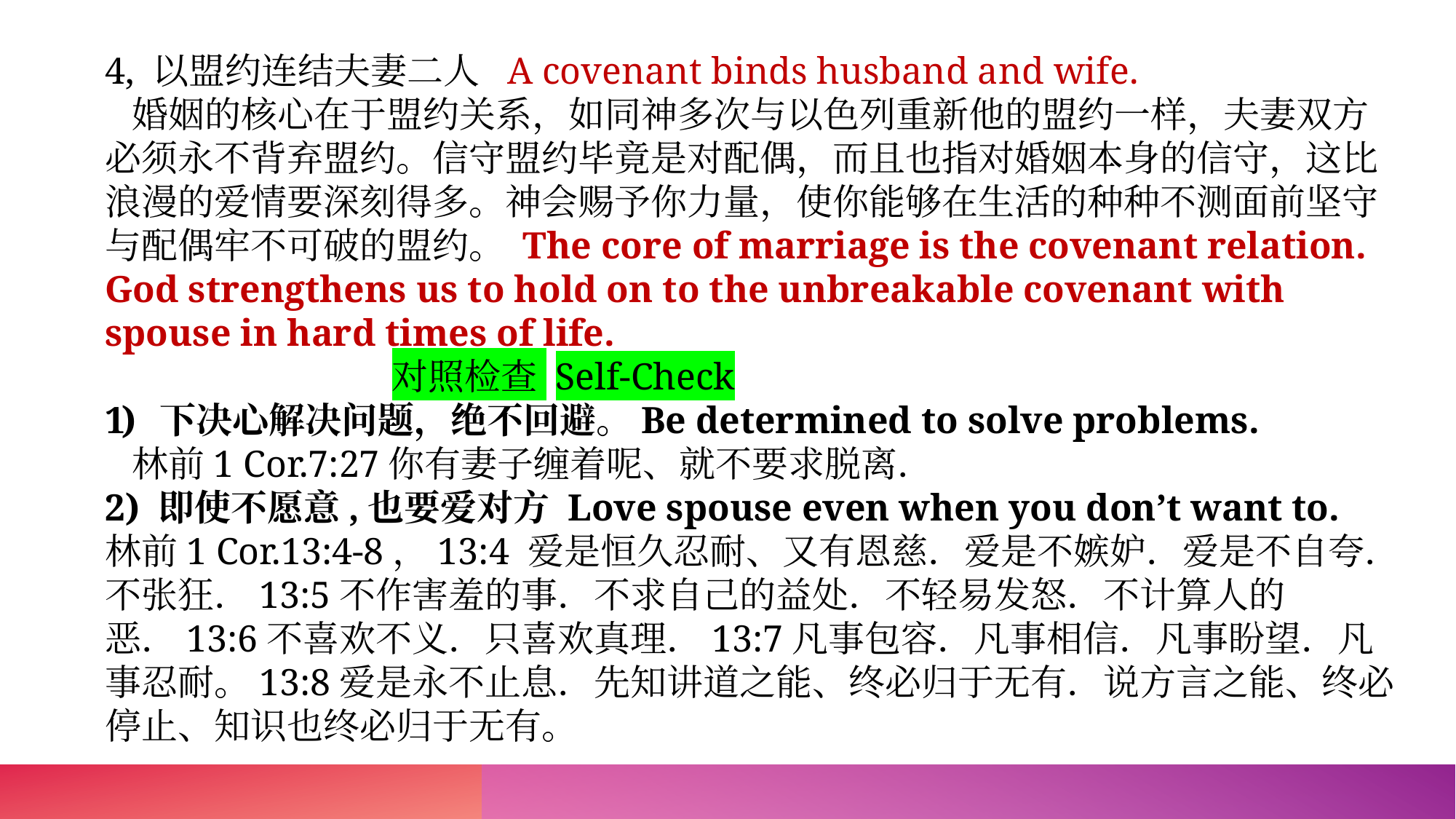

4, 以盟约连结夫妻二人  A covenant binds husband and wife.
  婚姻的核心在于盟约关系，如同神多次与以色列重新他的盟约一样，夫妻双方必须永不背弃盟约。信守盟约毕竟是对配偶，而且也指对婚姻本身的信守，这比浪漫的爱情要深刻得多。神会赐予你力量，使你能够在生活的种种不测面前坚守与配偶牢不可破的盟约。 The core of marriage is the covenant relation.
God strengthens us to hold on to the unbreakable covenant with spouse in hard times of life.
                              对照检查 Self-Check
下决心解决问题，绝不回避。Be determined to solve problems.
  林前1 Cor.7:27你有妻子缠着呢、就不要求脱离．
2) 即使不愿意,也要爱对方 Love spouse even when you don’t want to.
林前1 Cor.13:4-8，13:4 爱是恒久忍耐、又有恩慈．爱是不嫉妒．爱是不自夸．不张狂．13:5不作害羞的事．不求自己的益处．不轻易发怒．不计算人的恶．13:6不喜欢不义．只喜欢真理．13:7凡事包容．凡事相信．凡事盼望．凡事忍耐。13:8爱是永不止息．先知讲道之能、终必归于无有．说方言之能、终必停止、知识也终必归于无有。